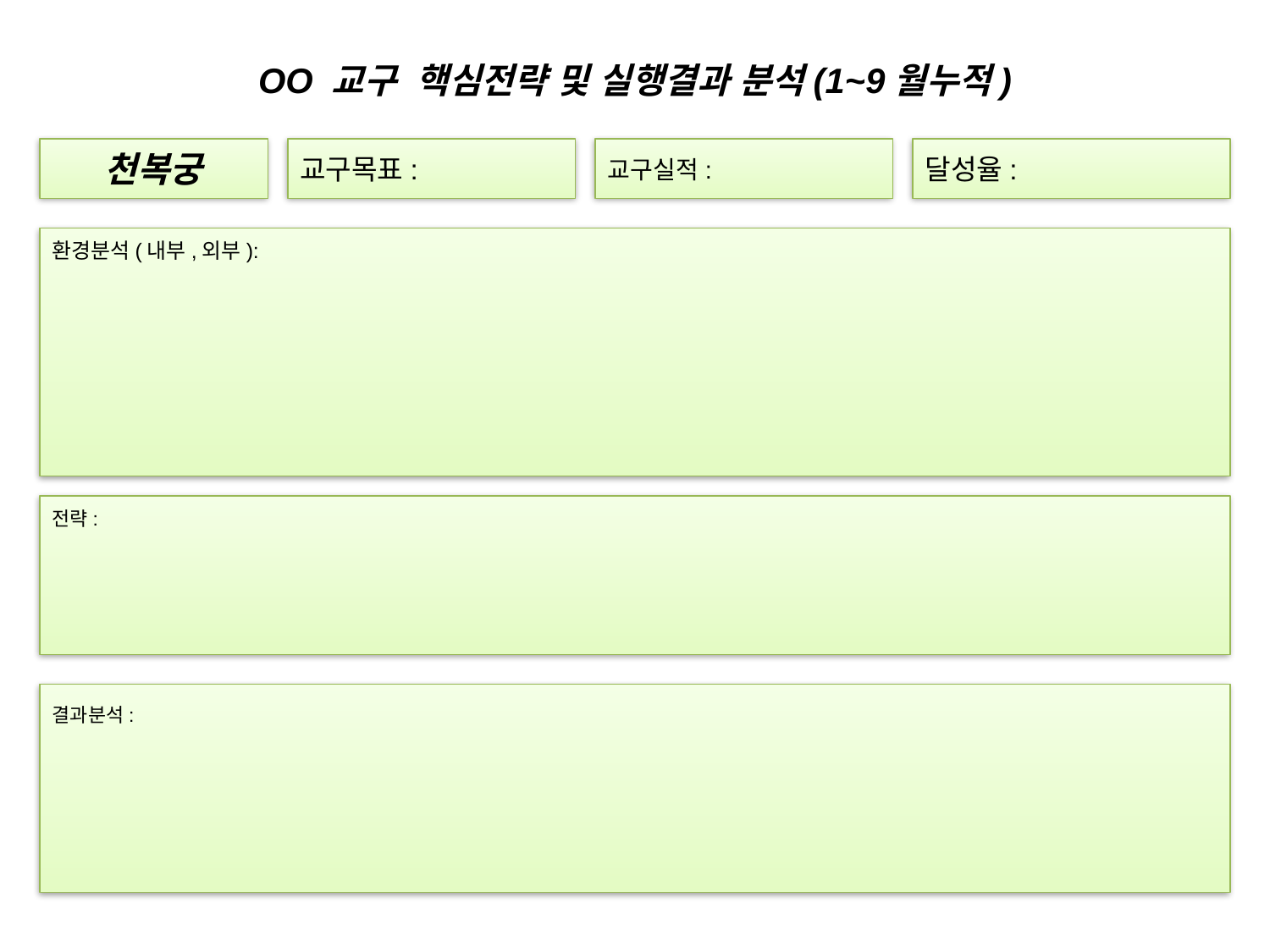

# OO 교구  핵심전략 및 실행결과 분석(1~9월누적)
천복궁
교구목표:
교구실적:
달성율:
환경분석(내부,외부):

전략:

결과분석: